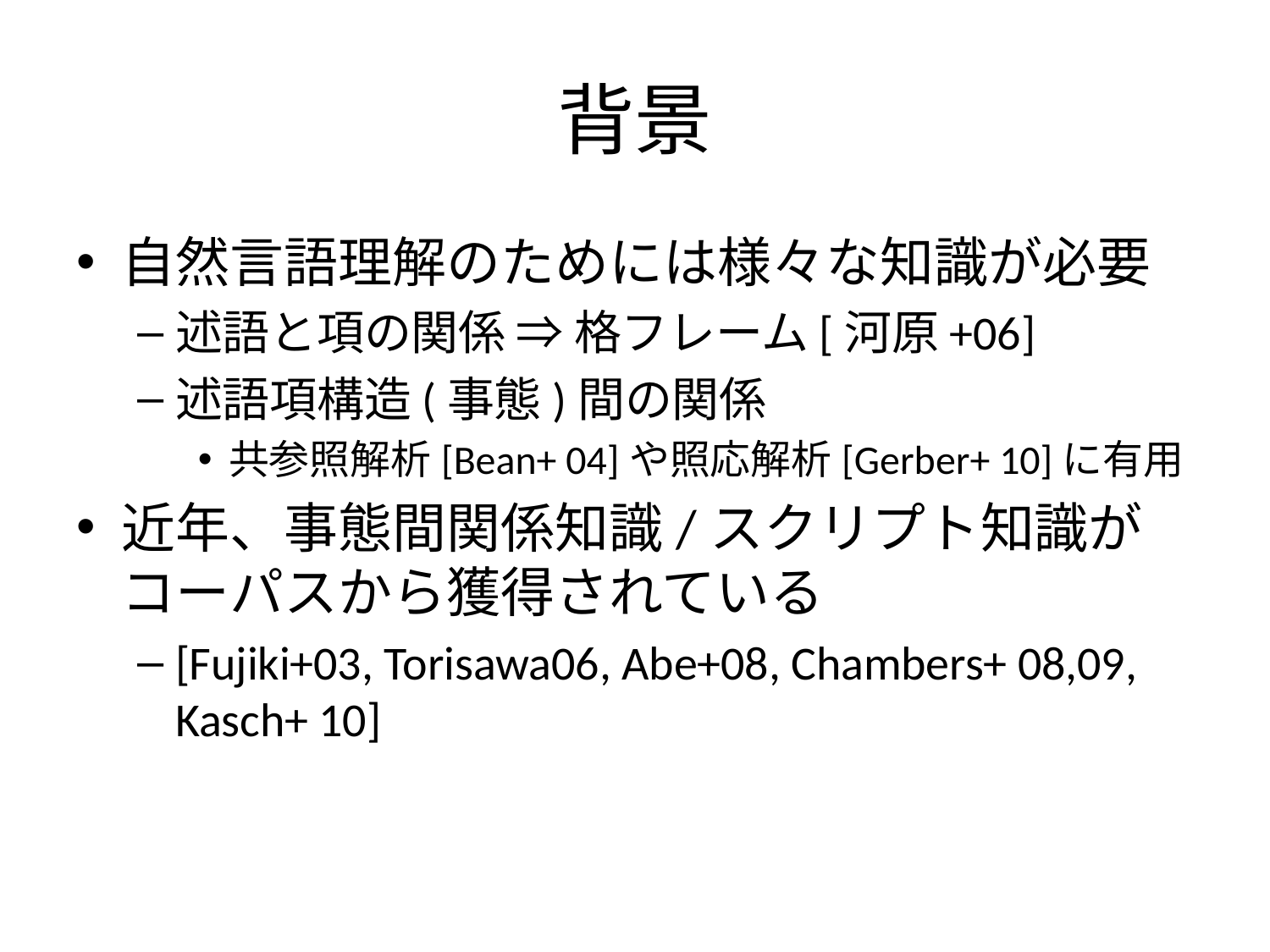

# 背景
自然言語理解のためには様々な知識が必要
述語と項の関係 ⇒ 格フレーム[河原+06]
述語項構造(事態)間の関係
共参照解析[Bean+ 04]や照応解析[Gerber+ 10]に有用
近年、事態間関係知識/スクリプト知識がコーパスから獲得されている
[Fujiki+03, Torisawa06, Abe+08, Chambers+ 08,09, Kasch+ 10]